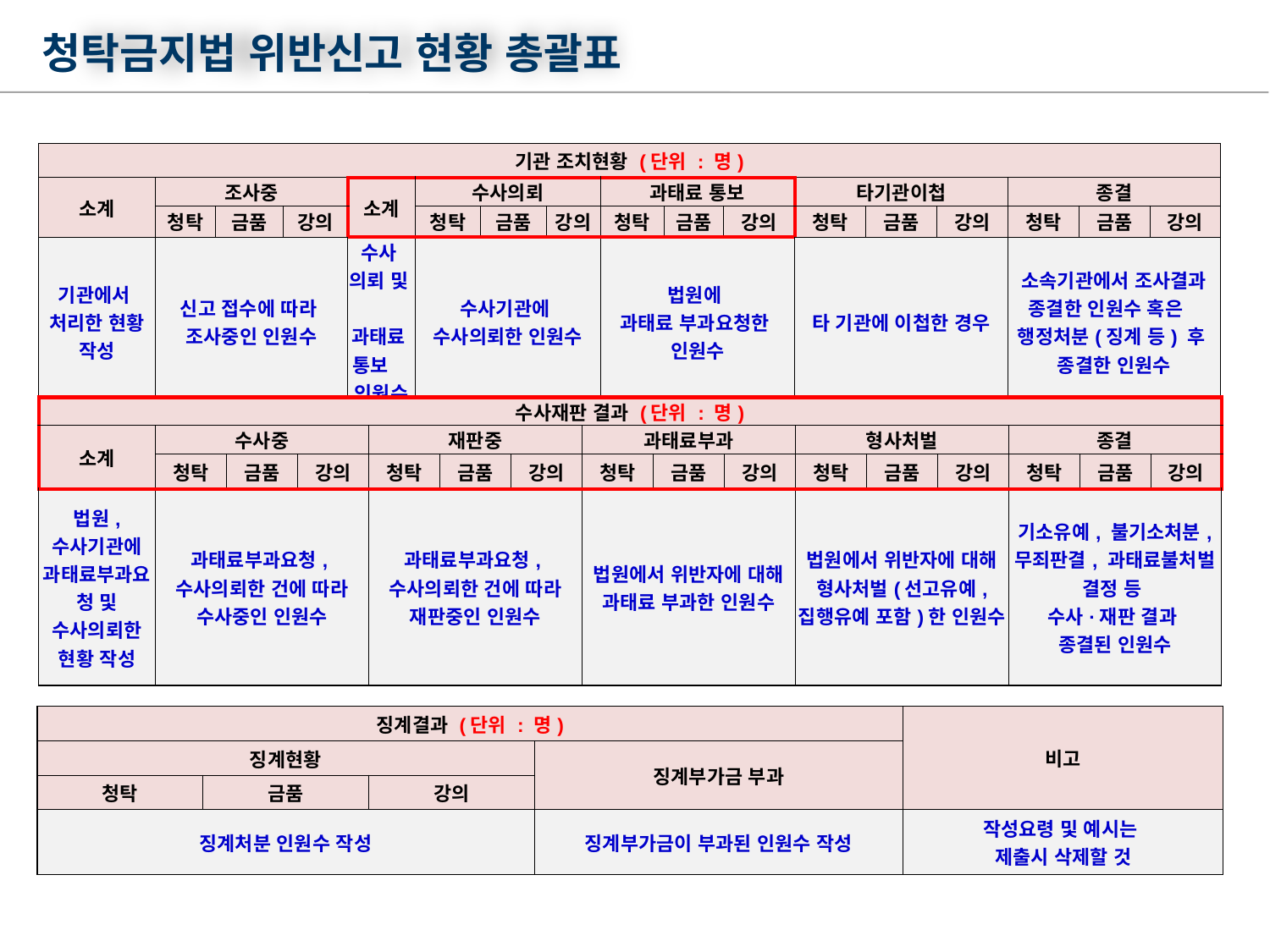

청탁금지법 위반신고 현황 총괄표
| 기관 조치현황 (단위 : 명) |  |  |  |  |  |  |  |  |  |  |  |  |  |  |  |  |
| --- | --- | --- | --- | --- | --- | --- | --- | --- | --- | --- | --- | --- | --- | --- | --- | --- |
| 소계 | 조사중 |  |  | 소계 | 수사의뢰 |  |  | 과태료 통보 |  |  | 타기관이첩 |  |  | 종결 |  |  |
|  | 청탁 | 금품 | 강의 |  | 청탁 | 금품 | 강의 | 청탁 | 금품 | 강의 | 청탁 | 금품 | 강의 | 청탁 | 금품 | 강의 |
| 기관에서 처리한 현황 작성 | 신고 접수에 따라 조사중인 인원수 |  |  | 수사 의뢰 및 과태료 통보 인원수 | 수사기관에 수사의뢰한 인원수 |  |  | 법원에 과태료 부과요청한 인원수 |  |  | 타 기관에 이첩한 경우 |  |  | 소속기관에서 조사결과 종결한 인원수 혹은 행정처분(징계 등) 후 종결한 인원수 |  |  |
| 수사재판 결과 (단위 : 명) |  |  |  |  |  |  |  |  |  |  |  |  |  |  |  |
| --- | --- | --- | --- | --- | --- | --- | --- | --- | --- | --- | --- | --- | --- | --- | --- |
| 소계 | 수사중 |  |  | 재판중 |  |  | 과태료부과 |  |  | 형사처벌 |  |  | 종결 |  |  |
|  | 청탁 | 금품 | 강의 | 청탁 | 금품 | 강의 | 청탁 | 금품 | 강의 | 청탁 | 금품 | 강의 | 청탁 | 금품 | 강의 |
| 법원, 수사기관에 과태료부과요청 및 수사의뢰한 현황 작성 | 과태료부과요청, 수사의뢰한 건에 따라 수사중인 인원수 |  |  | 과태료부과요청, 수사의뢰한 건에 따라 재판중인 인원수 |  |  | 법원에서 위반자에 대해 과태료 부과한 인원수 |  |  | 법원에서 위반자에 대해 형사처벌(선고유예, 집행유예 포함)한 인원수 |  |  | 기소유예, 불기소처분, 무죄판결, 과태료불처벌 결정 등 수사·재판 결과 종결된 인원수 |  |  |
| 징계결과 (단위 : 명) |  |  |  | 비고 |
| --- | --- | --- | --- | --- |
| 징계현황 |  |  | 징계부가금 부과 |  |
| 청탁 | 금품 | 강의 |  |  |
| 징계처분 인원수 작성 |  |  | 징계부가금이 부과된 인원수 작성 | 작성요령 및 예시는 제출시 삭제할 것 |